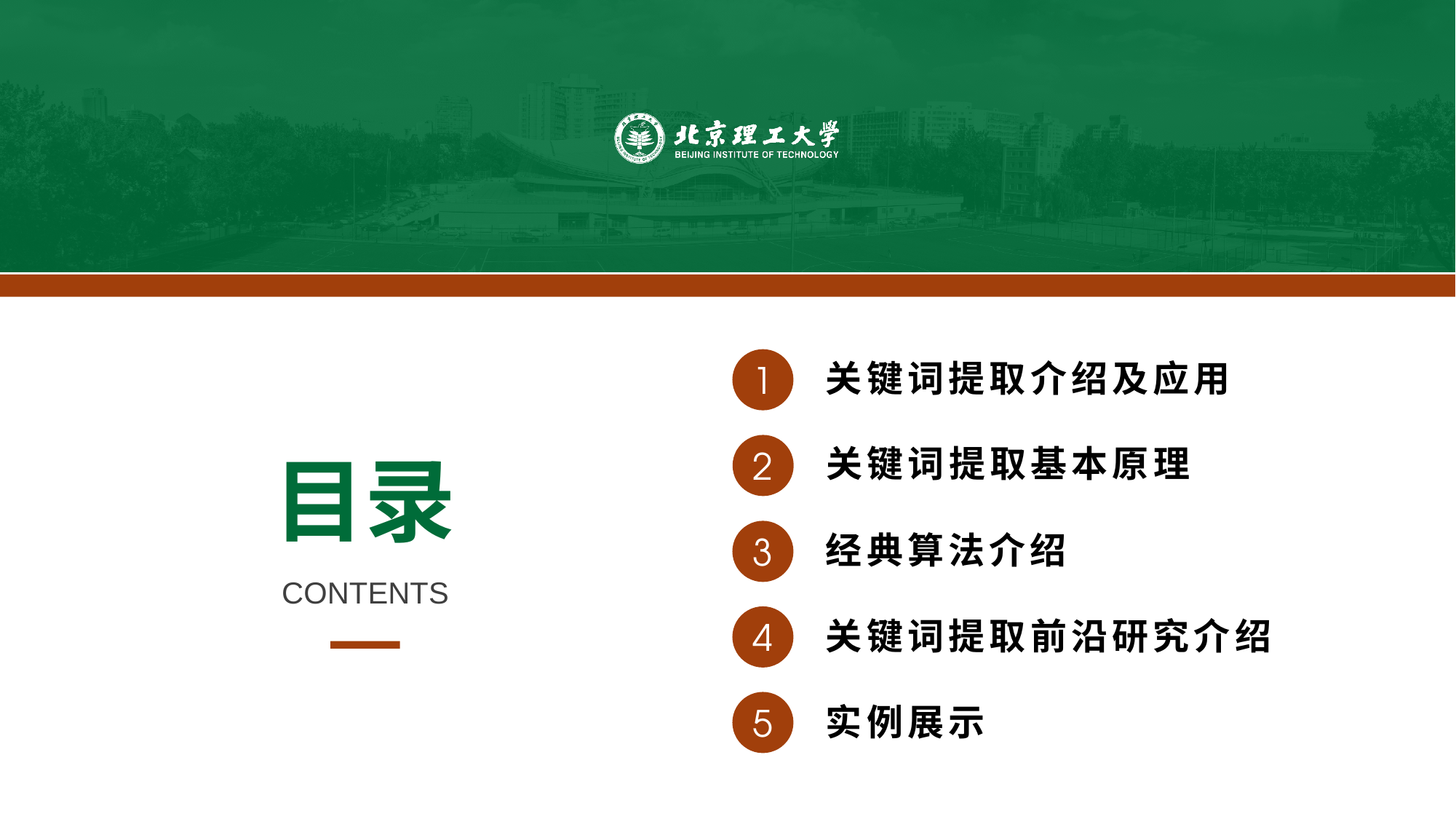

1
关键词提取介绍及应用
2
关键词提取基本原理
目录
3
经典算法介绍
CONTENTS
4
关键词提取前沿研究介绍

5
实例展示